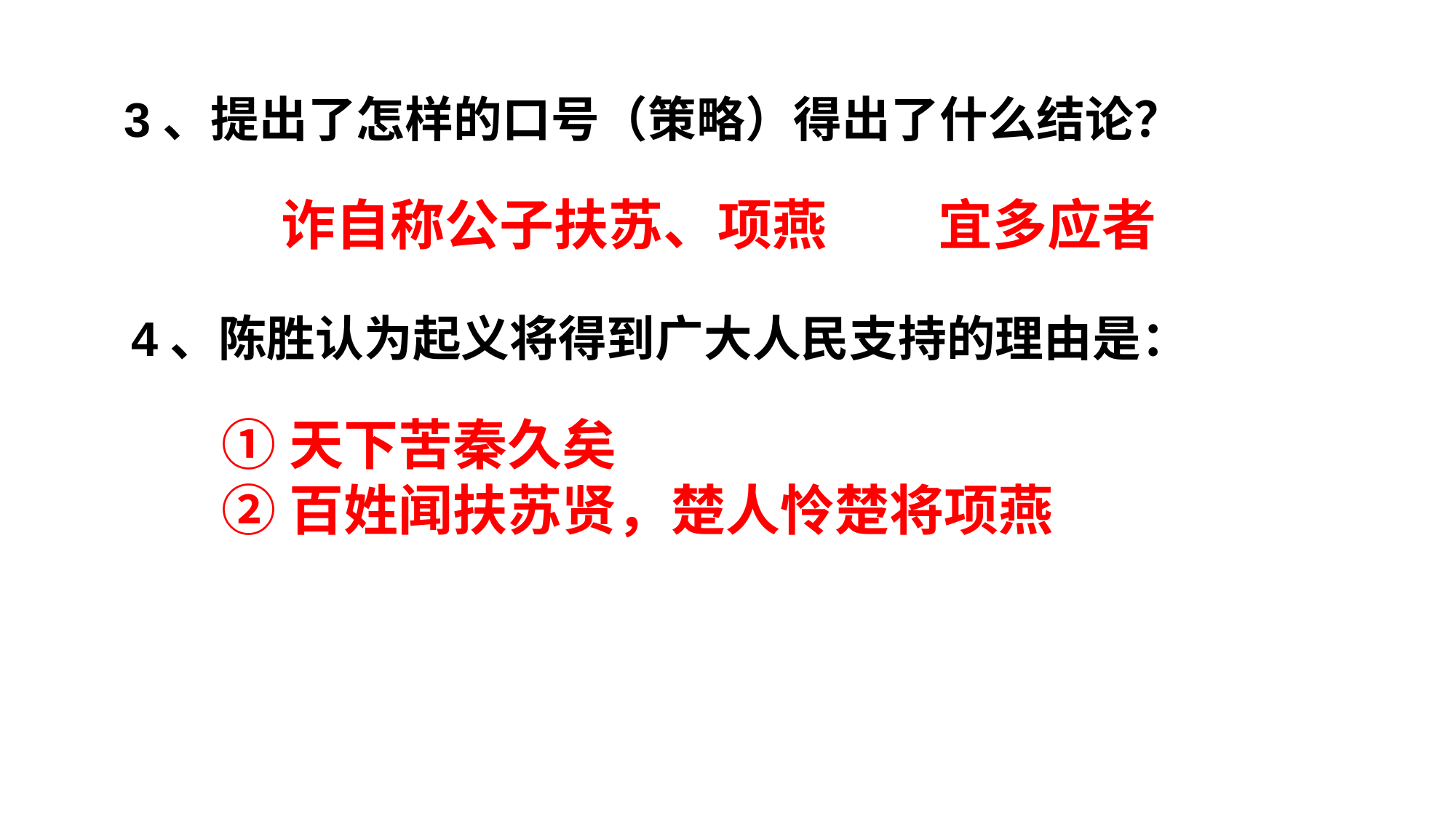

3、提出了怎样的口号（策略）得出了什么结论？
诈自称公子扶苏、项燕         宜多应者
4、陈胜认为起义将得到广大人民支持的理由是：

①天下苦秦久矣
②百姓闻扶苏贤，楚人怜楚将项燕